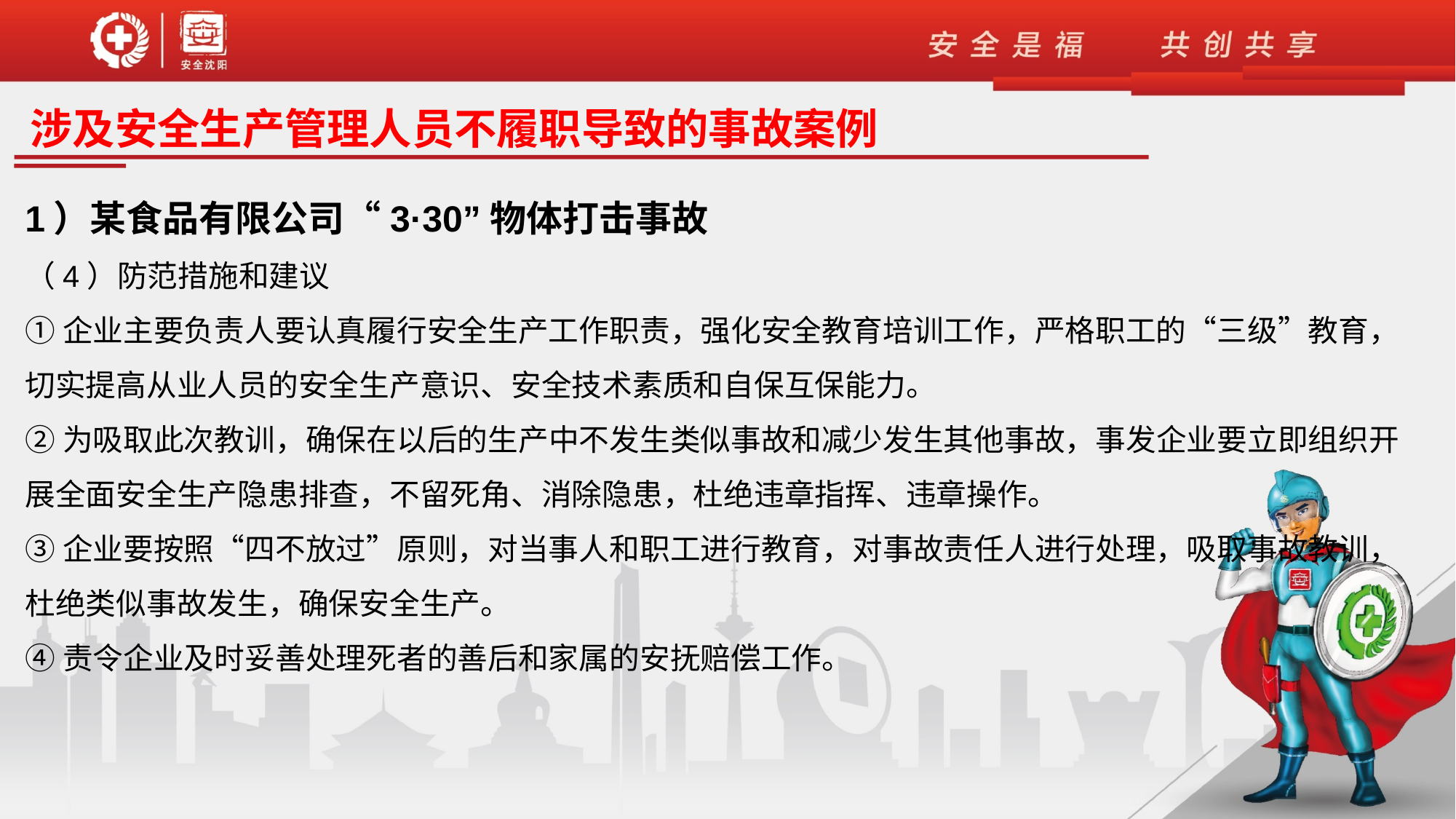

涉及安全生产管理人员不履职导致的事故案例

1）某食品有限公司“3·30”物体打击事故
（4）防范措施和建议
①企业主要负责人要认真履行安全生产工作职责，强化安全教育培训工作，严格职工的“三级”教育，切实提高从业人员的安全生产意识、安全技术素质和自保互保能力。
②为吸取此次教训，确保在以后的生产中不发生类似事故和减少发生其他事故，事发企业要立即组织开展全面安全生产隐患排查，不留死角、消除隐患，杜绝违章指挥、违章操作。
③企业要按照“四不放过”原则，对当事人和职工进行教育，对事故责任人进行处理，吸取事故教训，杜绝类似事故发生，确保安全生产。
④责令企业及时妥善处理死者的善后和家属的安抚赔偿工作。